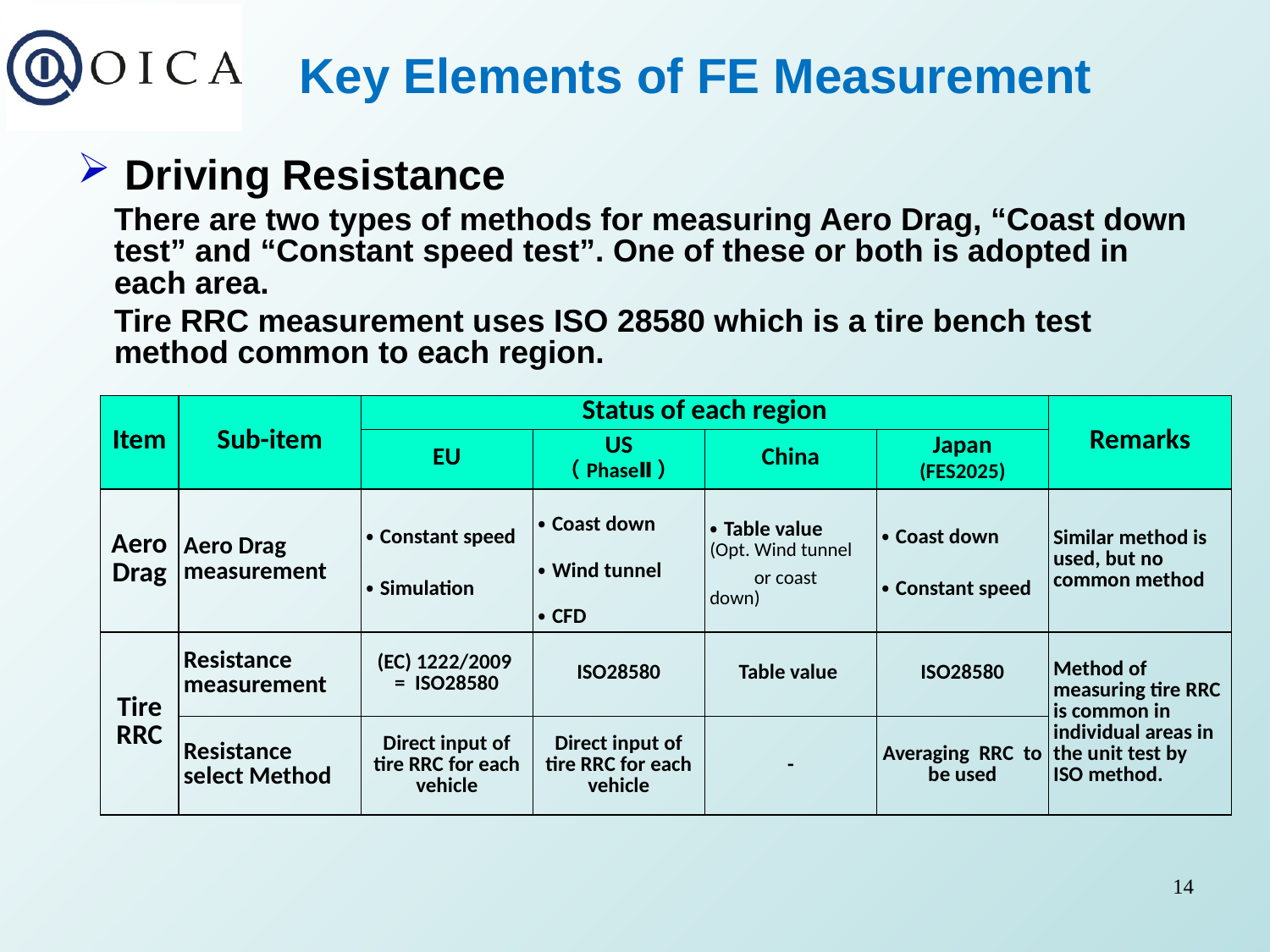

# Key Elements of FE Measurement
Driving Resistance
There are two types of methods for measuring Aero Drag, “Coast down test” and “Constant speed test”. One of these or both is adopted in each area.
Tire RRC measurement uses ISO 28580 which is a tire bench test method common to each region.
| Item | Sub-item | Status of each region |  |  |  | Remarks |
| --- | --- | --- | --- | --- | --- | --- |
|  |  | EU | US （PhaseⅡ） | China | Japan (FES2025) |  |
| Aero Drag | Aero Drag measurement | ・Constant speed ・Simulation | ・Coast down ・Wind tunnel ・CFD | ・Table value (Opt. Wind tunnel 　　or coast down) | ・Coast down ・Constant speed | Similar method is used, but no common method |
| Tire RRC | Resistance measurement | (EC) 1222/2009 = ISO28580 | ISO28580 | Table value | ISO28580 | Method of measuring tire RRC is common in individual areas in the unit test by ISO method. |
|  | Resistance select Method | Direct input of tire RRC for each vehicle | Direct input of tire RRC for each vehicle | - | Averaging RRC to be used |  |
14